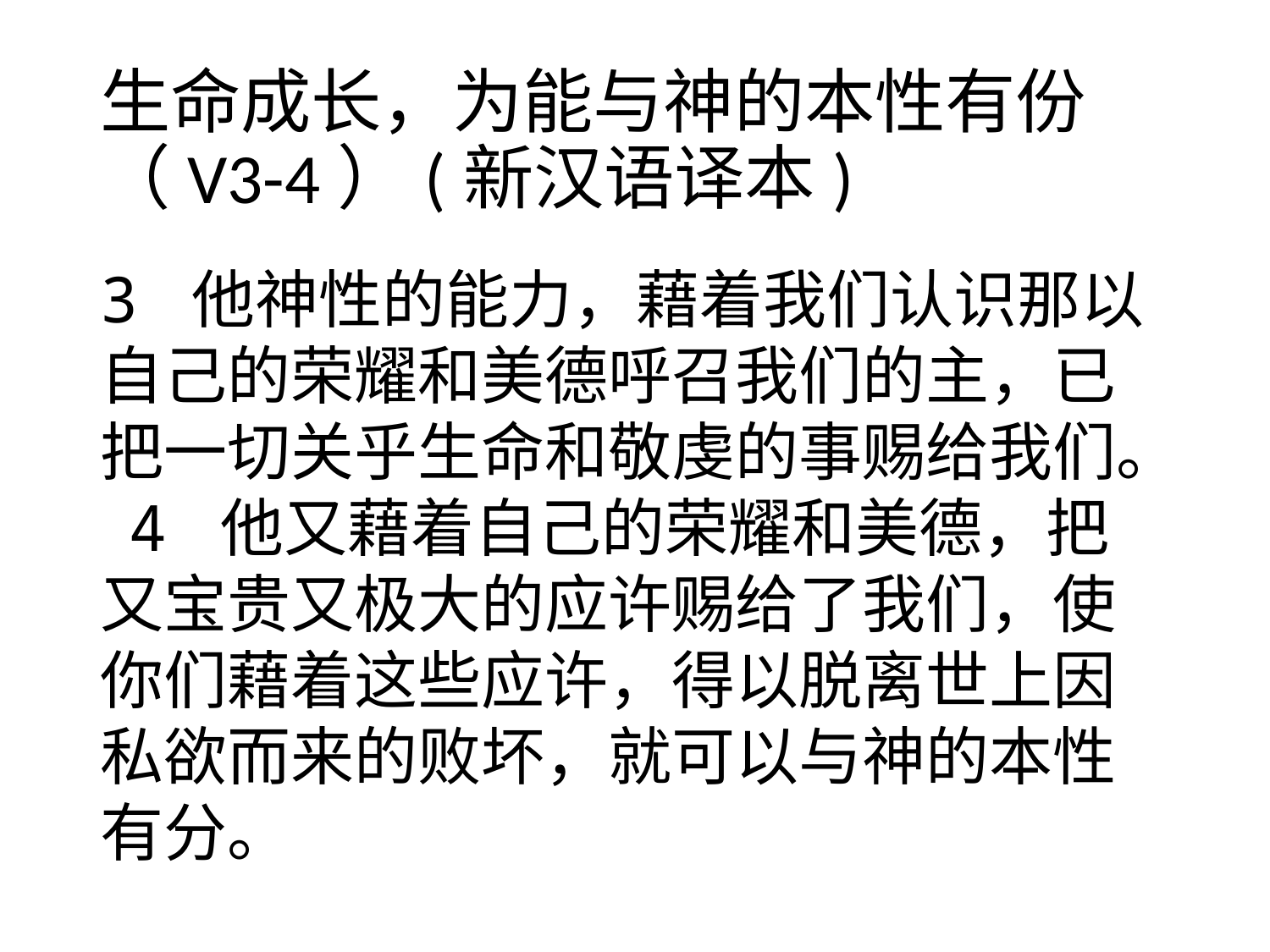

# 生命成长，为能与神的本性有份（V3-4）(新汉语译本)
3 他神性的能力，藉着我们认识那以自己的荣耀和美德呼召我们的主，已把一切关乎生命和敬虔的事赐给我们。 4 他又藉着自己的荣耀和美德，把又宝贵又极大的应许赐给了我们，使你们藉着这些应许，得以脱离世上因私欲而来的败坏，就可以与神的本性有分。